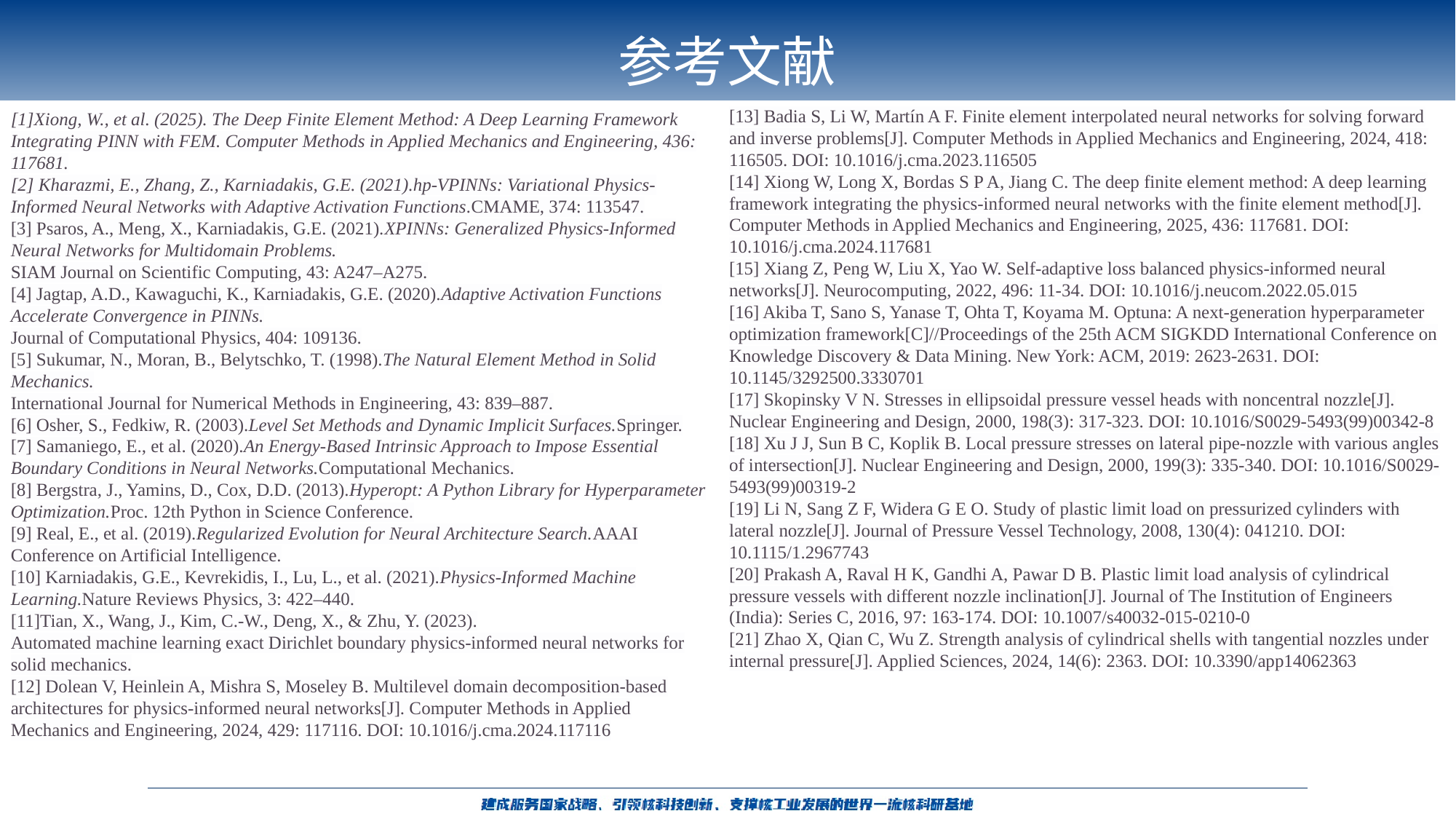

参考文献
6
[13] Badia S, Li W, Martín A F. Finite element interpolated neural networks for solving forward and inverse problems[J]. Computer Methods in Applied Mechanics and Engineering, 2024, 418: 116505. DOI: 10.1016/j.cma.2023.116505
[14] Xiong W, Long X, Bordas S P A, Jiang C. The deep finite element method: A deep learning framework integrating the physics-informed neural networks with the finite element method[J]. Computer Methods in Applied Mechanics and Engineering, 2025, 436: 117681. DOI: 10.1016/j.cma.2024.117681
[15] Xiang Z, Peng W, Liu X, Yao W. Self-adaptive loss balanced physics-informed neural networks[J]. Neurocomputing, 2022, 496: 11-34. DOI: 10.1016/j.neucom.2022.05.015
[16] Akiba T, Sano S, Yanase T, Ohta T, Koyama M. Optuna: A next-generation hyperparameter optimization framework[C]//Proceedings of the 25th ACM SIGKDD International Conference on Knowledge Discovery & Data Mining. New York: ACM, 2019: 2623-2631. DOI: 10.1145/3292500.3330701
[17] Skopinsky V N. Stresses in ellipsoidal pressure vessel heads with noncentral nozzle[J]. Nuclear Engineering and Design, 2000, 198(3): 317-323. DOI: 10.1016/S0029-5493(99)00342-8
[18] Xu J J, Sun B C, Koplik B. Local pressure stresses on lateral pipe-nozzle with various angles of intersection[J]. Nuclear Engineering and Design, 2000, 199(3): 335-340. DOI: 10.1016/S0029-5493(99)00319-2
[19] Li N, Sang Z F, Widera G E O. Study of plastic limit load on pressurized cylinders with lateral nozzle[J]. Journal of Pressure Vessel Technology, 2008, 130(4): 041210. DOI: 10.1115/1.2967743
[20] Prakash A, Raval H K, Gandhi A, Pawar D B. Plastic limit load analysis of cylindrical pressure vessels with different nozzle inclination[J]. Journal of The Institution of Engineers (India): Series C, 2016, 97: 163-174. DOI: 10.1007/s40032-015-0210-0
[21] Zhao X, Qian C, Wu Z. Strength analysis of cylindrical shells with tangential nozzles under internal pressure[J]. Applied Sciences, 2024, 14(6): 2363. DOI: 10.3390/app14062363
[1]Xiong, W., et al. (2025). The Deep Finite Element Method: A Deep Learning Framework Integrating PINN with FEM. Computer Methods in Applied Mechanics and Engineering, 436: 117681.
[2] Kharazmi, E., Zhang, Z., Karniadakis, G.E. (2021).hp-VPINNs: Variational Physics-Informed Neural Networks with Adaptive Activation Functions.CMAME, 374: 113547.
[3] Psaros, A., Meng, X., Karniadakis, G.E. (2021).XPINNs: Generalized Physics-Informed Neural Networks for Multidomain Problems.
SIAM Journal on Scientific Computing, 43: A247–A275.
[4] Jagtap, A.D., Kawaguchi, K., Karniadakis, G.E. (2020).Adaptive Activation Functions Accelerate Convergence in PINNs.
Journal of Computational Physics, 404: 109136.
[5] Sukumar, N., Moran, B., Belytschko, T. (1998).The Natural Element Method in Solid Mechanics.
International Journal for Numerical Methods in Engineering, 43: 839–887.
[6] Osher, S., Fedkiw, R. (2003).Level Set Methods and Dynamic Implicit Surfaces.Springer.
[7] Samaniego, E., et al. (2020).An Energy-Based Intrinsic Approach to Impose Essential Boundary Conditions in Neural Networks.Computational Mechanics.
[8] Bergstra, J., Yamins, D., Cox, D.D. (2013).Hyperopt: A Python Library for Hyperparameter Optimization.Proc. 12th Python in Science Conference.
[9] Real, E., et al. (2019).Regularized Evolution for Neural Architecture Search.AAAI Conference on Artificial Intelligence.
[10] Karniadakis, G.E., Kevrekidis, I., Lu, L., et al. (2021).Physics-Informed Machine Learning.Nature Reviews Physics, 3: 422–440.
[11]Tian, X., Wang, J., Kim, C.-W., Deng, X., & Zhu, Y. (2023).
Automated machine learning exact Dirichlet boundary physics-informed neural networks for solid mechanics.
[12] Dolean V, Heinlein A, Mishra S, Moseley B. Multilevel domain decomposition-based architectures for physics-informed neural networks[J]. Computer Methods in Applied Mechanics and Engineering, 2024, 429: 117116. DOI: 10.1016/j.cma.2024.117116